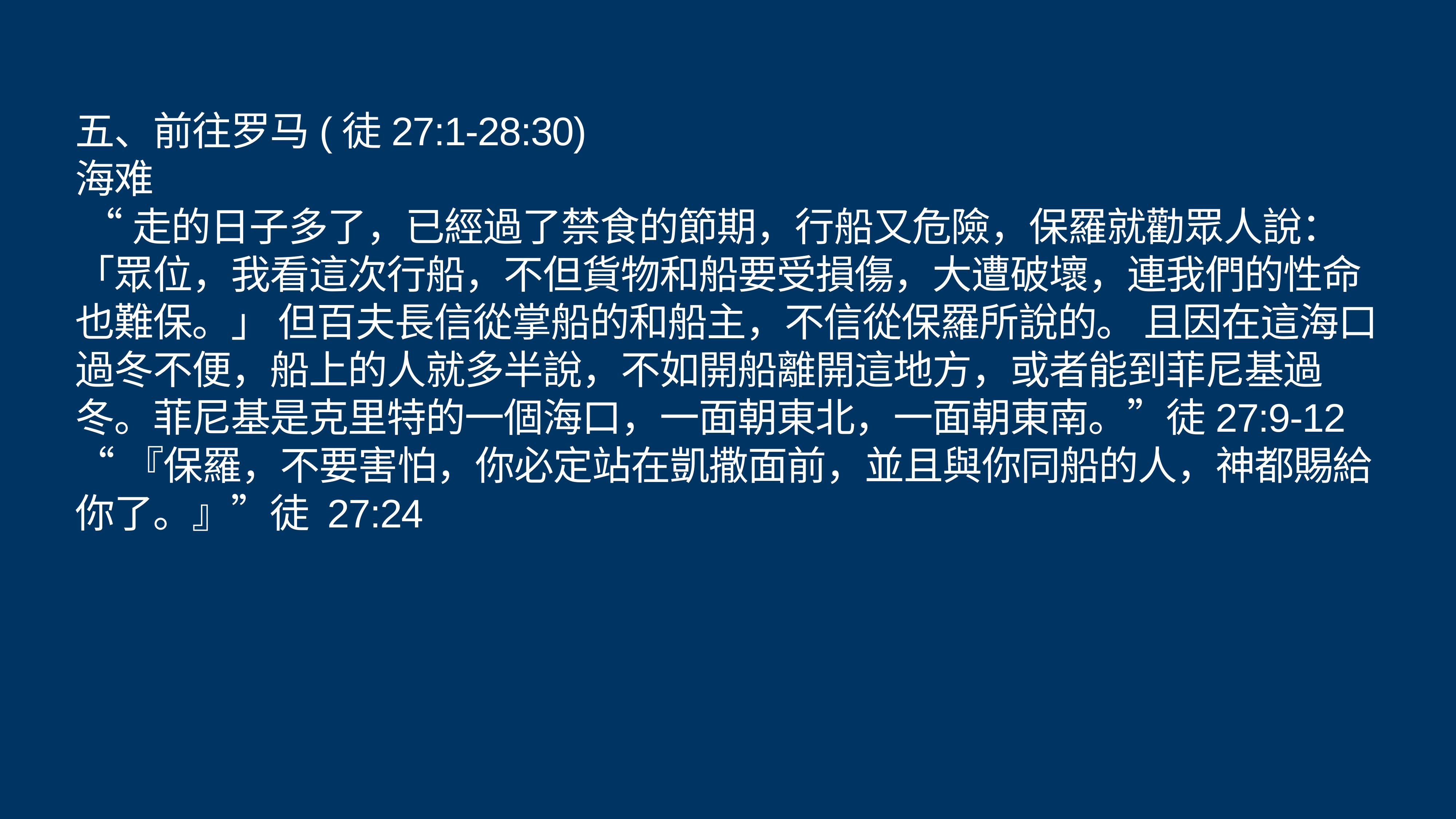

# 五、前往罗马(徒27:1-28:30)
海难
 “走的日子多了，已經過了禁食的節期，行船又危險，保羅就勸眾人說： 「眾位，我看這次行船，不但貨物和船要受損傷，大遭破壞，連我們的性命也難保。」 但百夫長信從掌船的和船主，不信從保羅所說的。 且因在這海口過冬不便，船上的人就多半說，不如開船離開這地方，或者能到菲尼基過冬。菲尼基是克里特的一個海口，一面朝東北，一面朝東南。”徒27:9-12
“『保羅，不要害怕，你必定站在凱撒面前，並且與你同船的人，神都賜給你了。』”徒 27:24